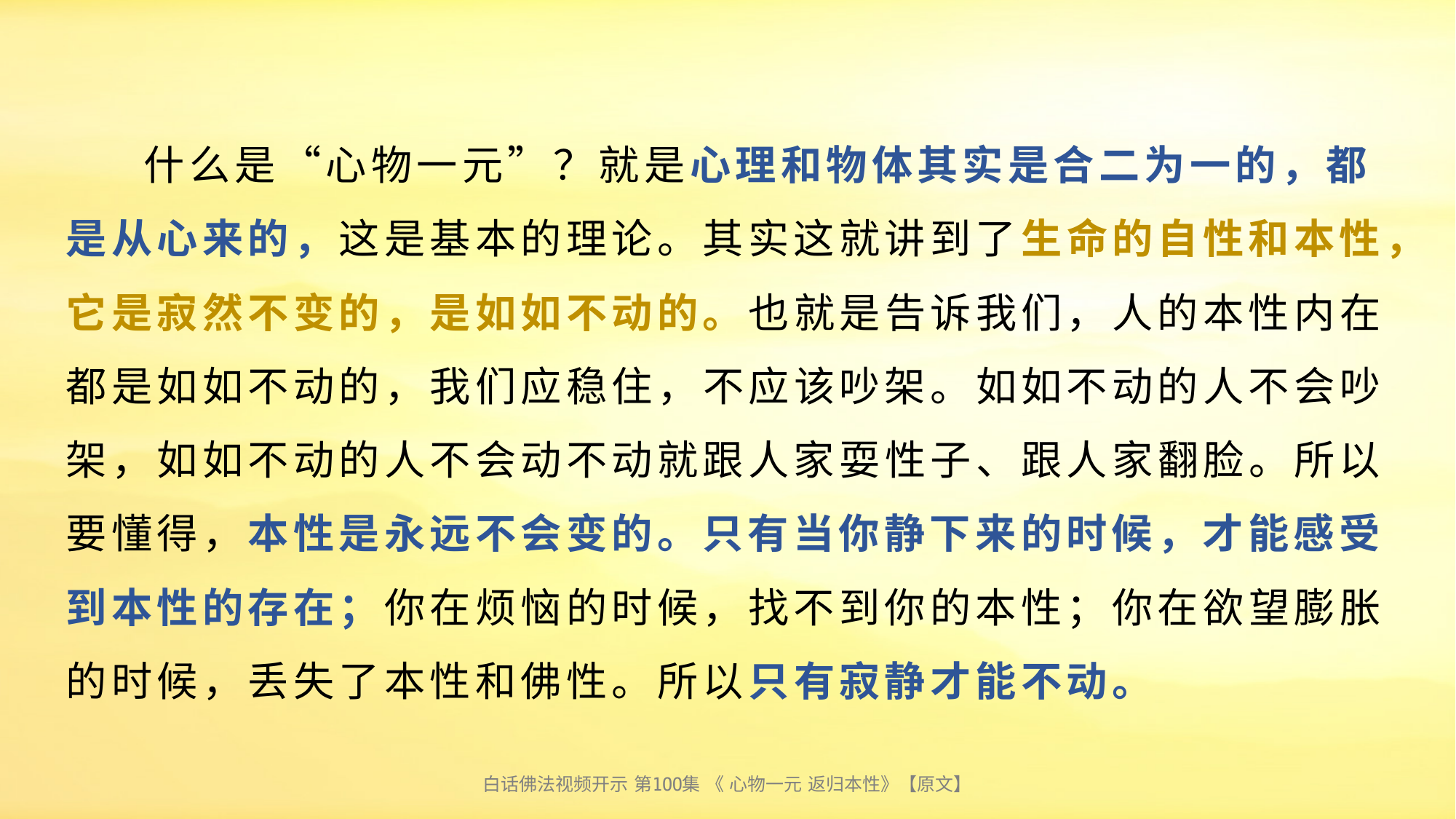

# 什么是“心物一元”？就是心理和物体其实是合二为一的，都是从心来的，这是基本的理论。其实这就讲到了生命的自性和本性，它是寂然不变的，是如如不动的。也就是告诉我们，人的本性内在都是如如不动的，我们应稳住，不应该吵架。如如不动的人不会吵架，如如不动的人不会动不动就跟人家耍性子、跟人家翻脸。所以要懂得，本性是永远不会变的。只有当你静下来的时候，才能感受到本性的存在；你在烦恼的时候，找不到你的本性；你在欲望膨胀的时候，丢失了本性和佛性。所以只有寂静才能不动。
白话佛法视频开示 第100集 《 心物一元 返归本性》【原文】